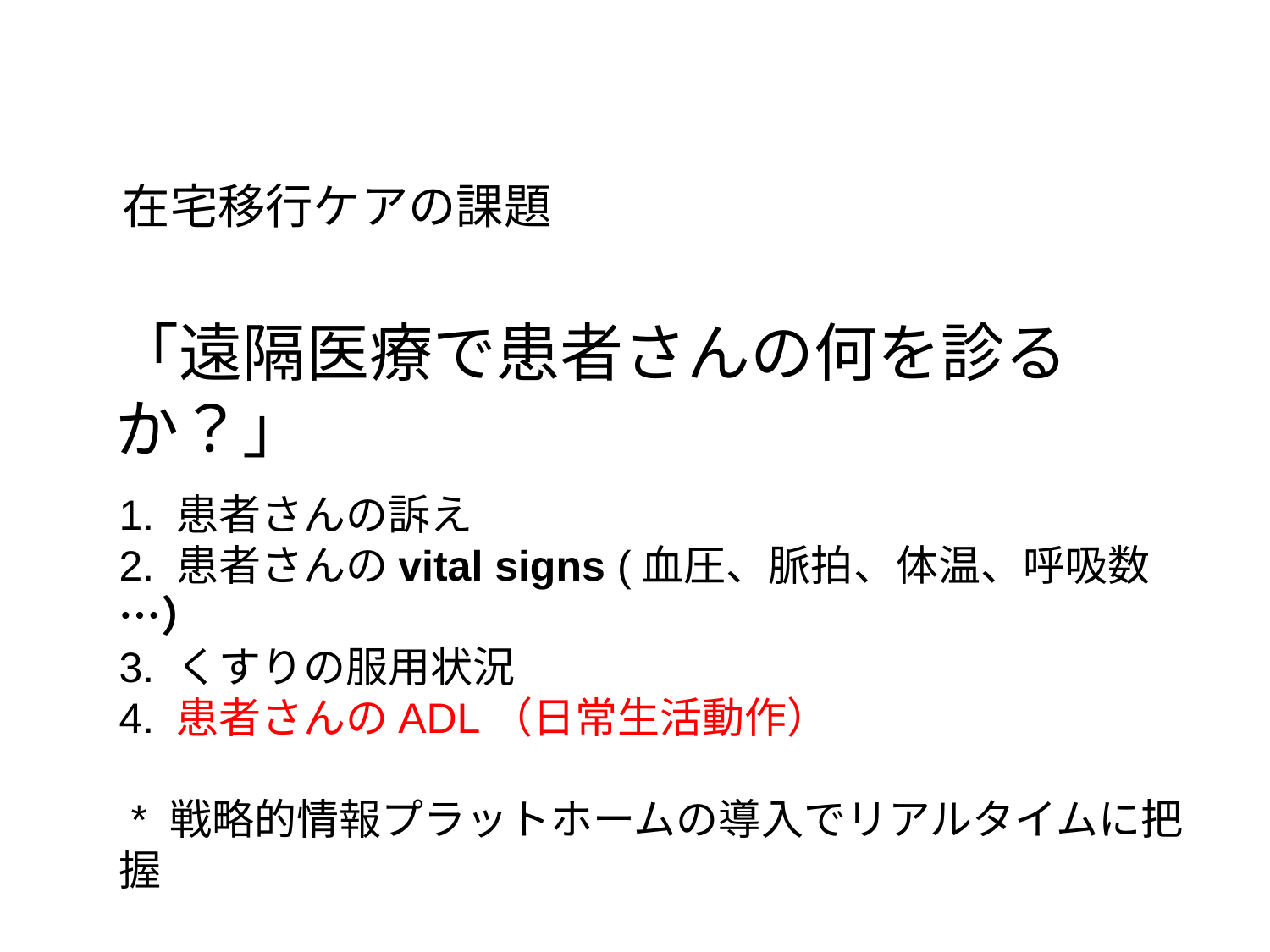

在宅移行ケアの課題
「遠隔医療で患者さんの何を診るか？」
1. 患者さんの訴え
2. 患者さんのvital signs (血圧、脈拍、体温、呼吸数…）
3. くすりの服用状況
4. 患者さんのADL（日常生活動作）

 * 戦略的情報プラットホームの導入でリアルタイムに把握